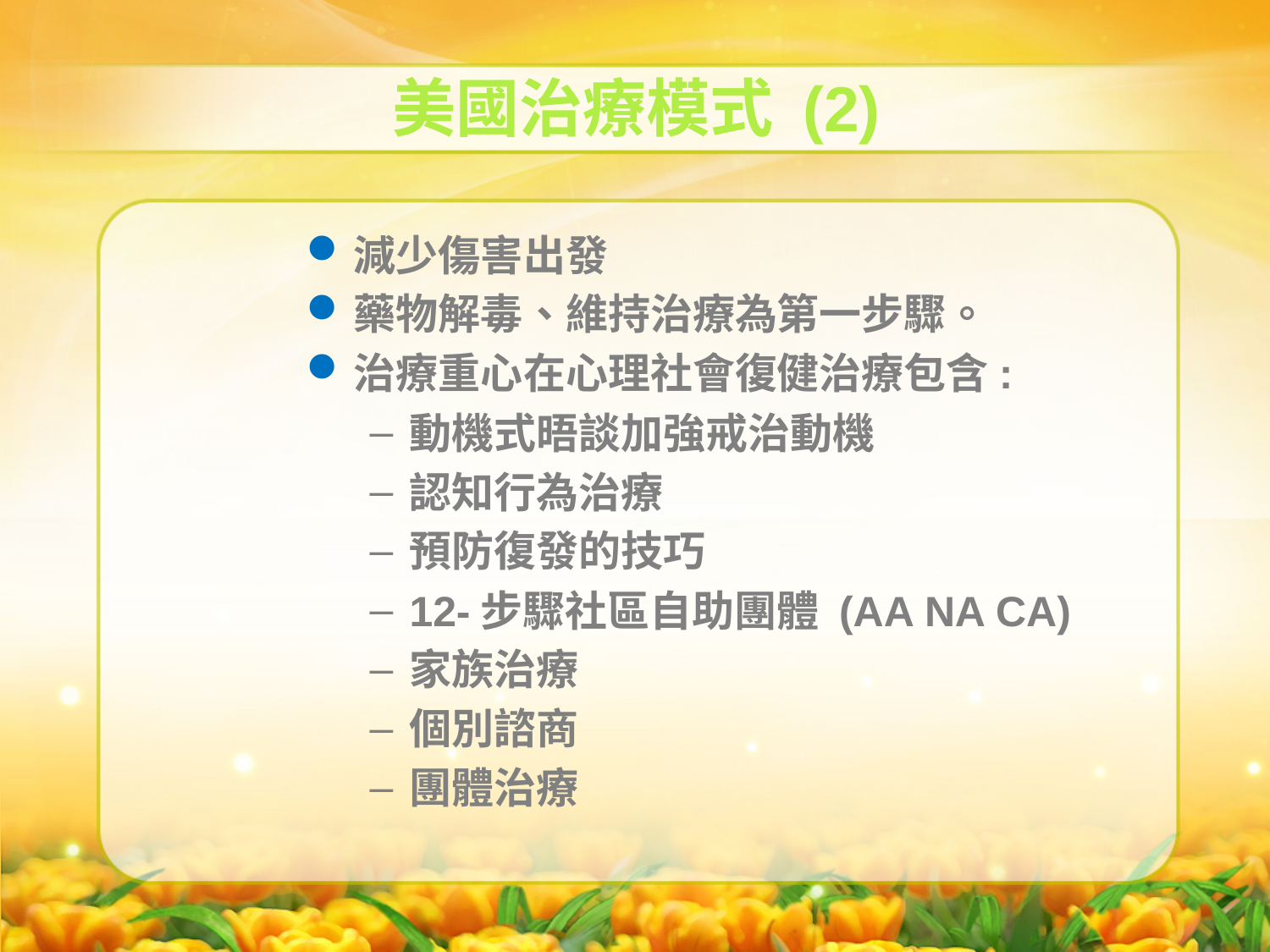

美國治療模式 (2)
減少傷害出發
藥物解毒、維持治療為第一步驟。
治療重心在心理社會復健治療包含:
動機式晤談加強戒治動機
認知行為治療
預防復發的技巧
12-步驟社區自助團體 (AA NA CA)
家族治療
個別諮商
團體治療